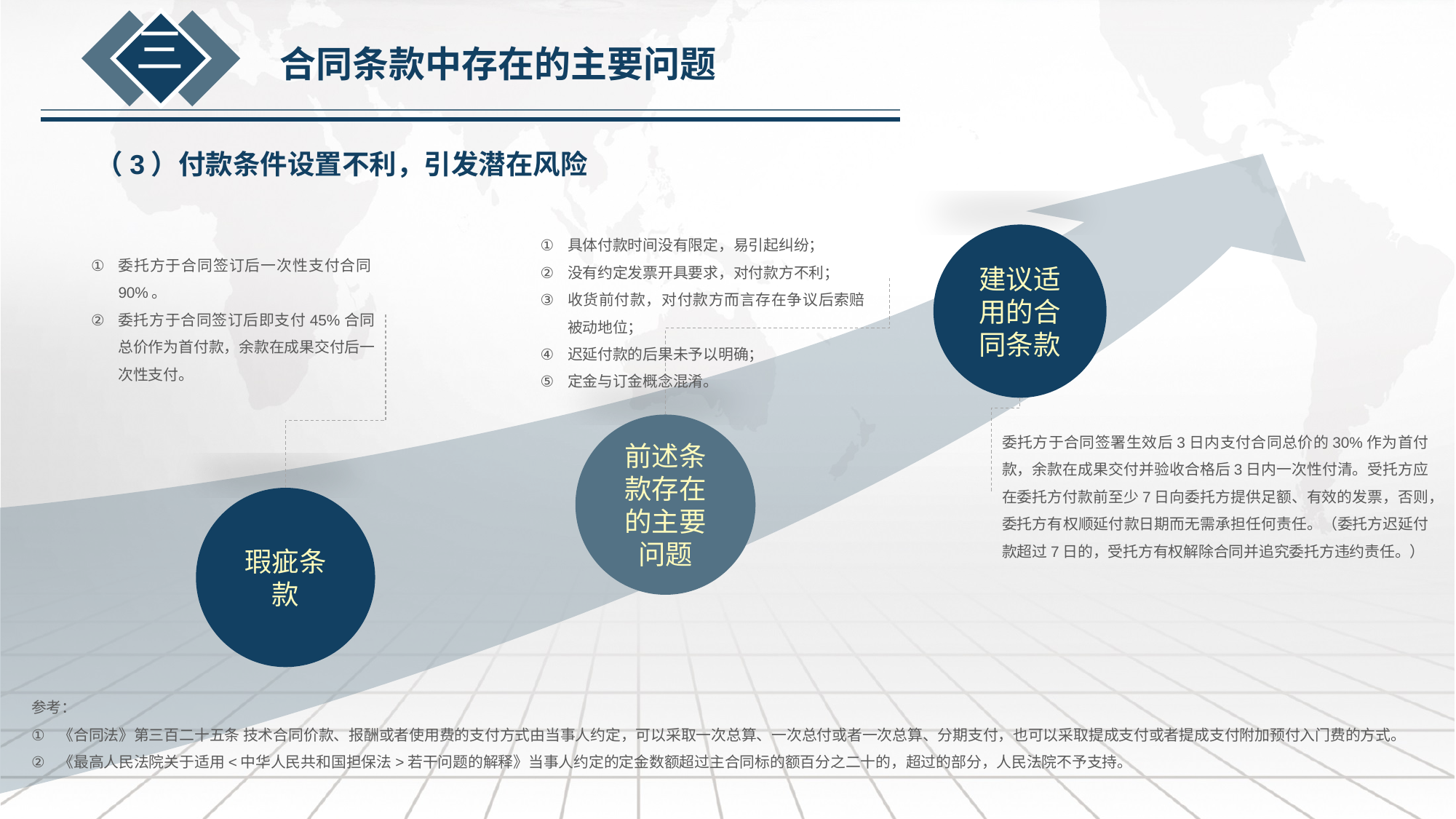

三

合同条款中存在的主要问题
（3）付款条件设置不利，引发潜在风险

具体付款时间没有限定，易引起纠纷；
没有约定发票开具要求，对付款方不利；
收货前付款，对付款方而言存在争议后索赔被动地位；
迟延付款的后果未予以明确；
定金与订金概念混淆。
建议适用的合同条款
委托方于合同签订后一次性支付合同90%。
委托方于合同签订后即支付45%合同总价作为首付款，余款在成果交付后一次性支付。
前述条款存在的主要问题
委托方于合同签署生效后3日内支付合同总价的30%作为首付款，余款在成果交付并验收合格后3日内一次性付清。受托方应在委托方付款前至少7日向委托方提供足额、有效的发票，否则，委托方有权顺延付款日期而无需承担任何责任。（委托方迟延付款超过7日的，受托方有权解除合同并追究委托方违约责任。）
瑕疵条款
参考：
《合同法》第三百二十五条 技术合同价款、报酬或者使用费的支付方式由当事人约定，可以采取一次总算、一次总付或者一次总算、分期支付，也可以采取提成支付或者提成支付附加预付入门费的方式。
《最高人民法院关于适用<中华人民共和国担保法>若干问题的解释》当事人约定的定金数额超过主合同标的额百分之二十的，超过的部分，人民法院不予支持。